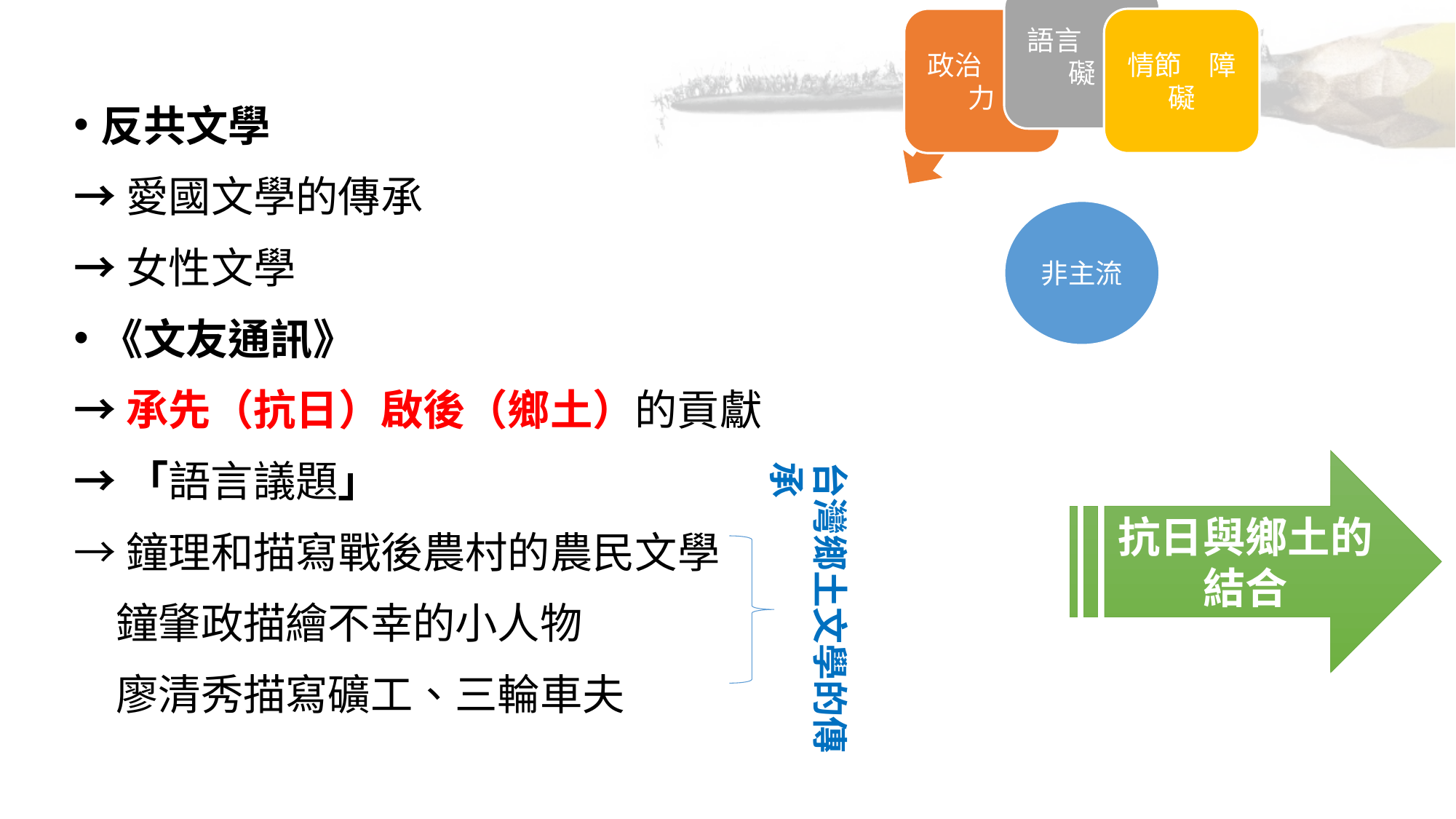

非主流
反共文學
→愛國文學的傳承
→女性文學
《文友通訊》
→承先（抗日）啟後（鄉土）的貢獻
→「語言議題」
→鐘理和描寫戰後農村的農民文學
　鐘肇政描繪不幸的小人物
　廖清秀描寫礦工、三輪車夫
台灣鄉土文學的傳承

抗日與鄉土的結合